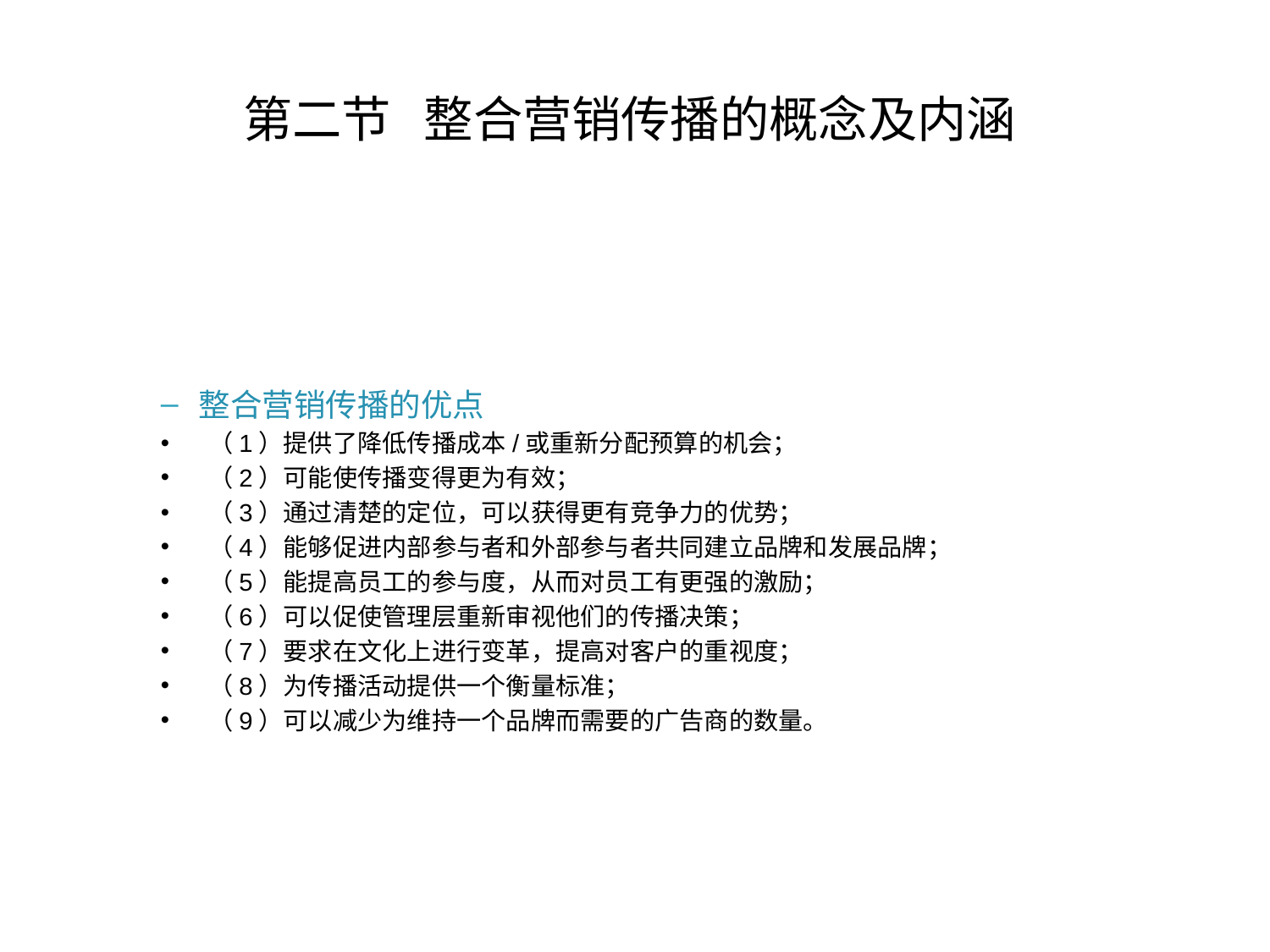

# 第二节   整合营销传播的概念及内涵
整合营销传播的优点
（1）提供了降低传播成本/或重新分配预算的机会；
（2）可能使传播变得更为有效；
（3）通过清楚的定位，可以获得更有竞争力的优势；
（4）能够促进内部参与者和外部参与者共同建立品牌和发展品牌；
（5）能提高员工的参与度，从而对员工有更强的激励；
（6）可以促使管理层重新审视他们的传播决策；
（7）要求在文化上进行变革，提高对客户的重视度；
（8）为传播活动提供一个衡量标准；
（9）可以减少为维持一个品牌而需要的广告商的数量。